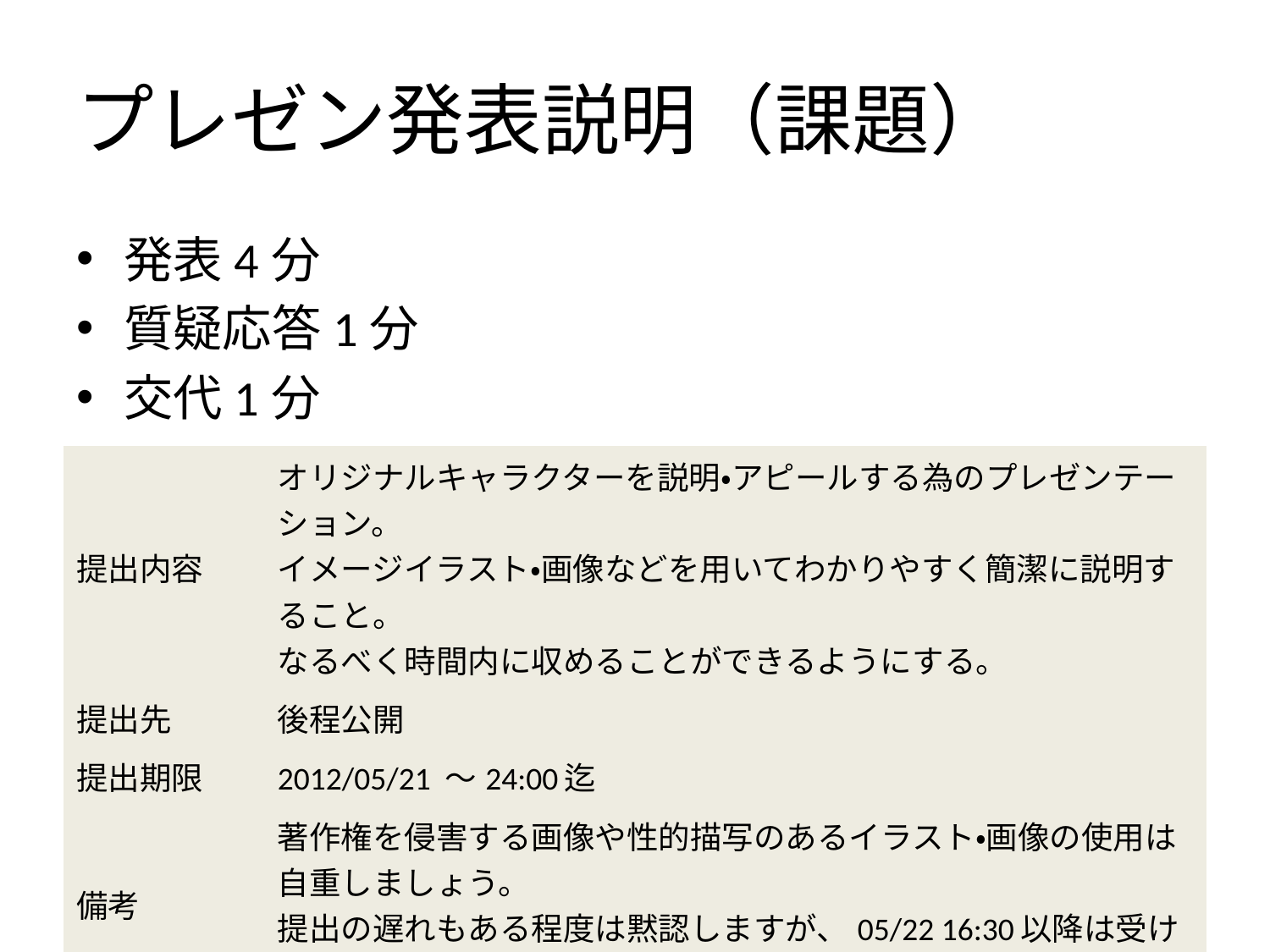

# プレゼン発表説明（課題）
発表4分
質疑応答1分
交代1分

| 提出内容 | オリジナルキャラクターを説明・アピールする為のプレゼンテーション。 イメージイラスト・画像などを用いてわかりやすく簡潔に説明すること。 なるべく時間内に収めることができるようにする。 |
| --- | --- |
| 提出先 | 後程公開 |
| 提出期限 | 2012/05/21 ～24:00迄 |
| 備考 | 著作権を侵害する画像や性的描写のあるイラスト・画像の使用は自重しましょう。 提出の遅れもある程度は黙認しますが、05/22 16:30以降は受け取りません。 |